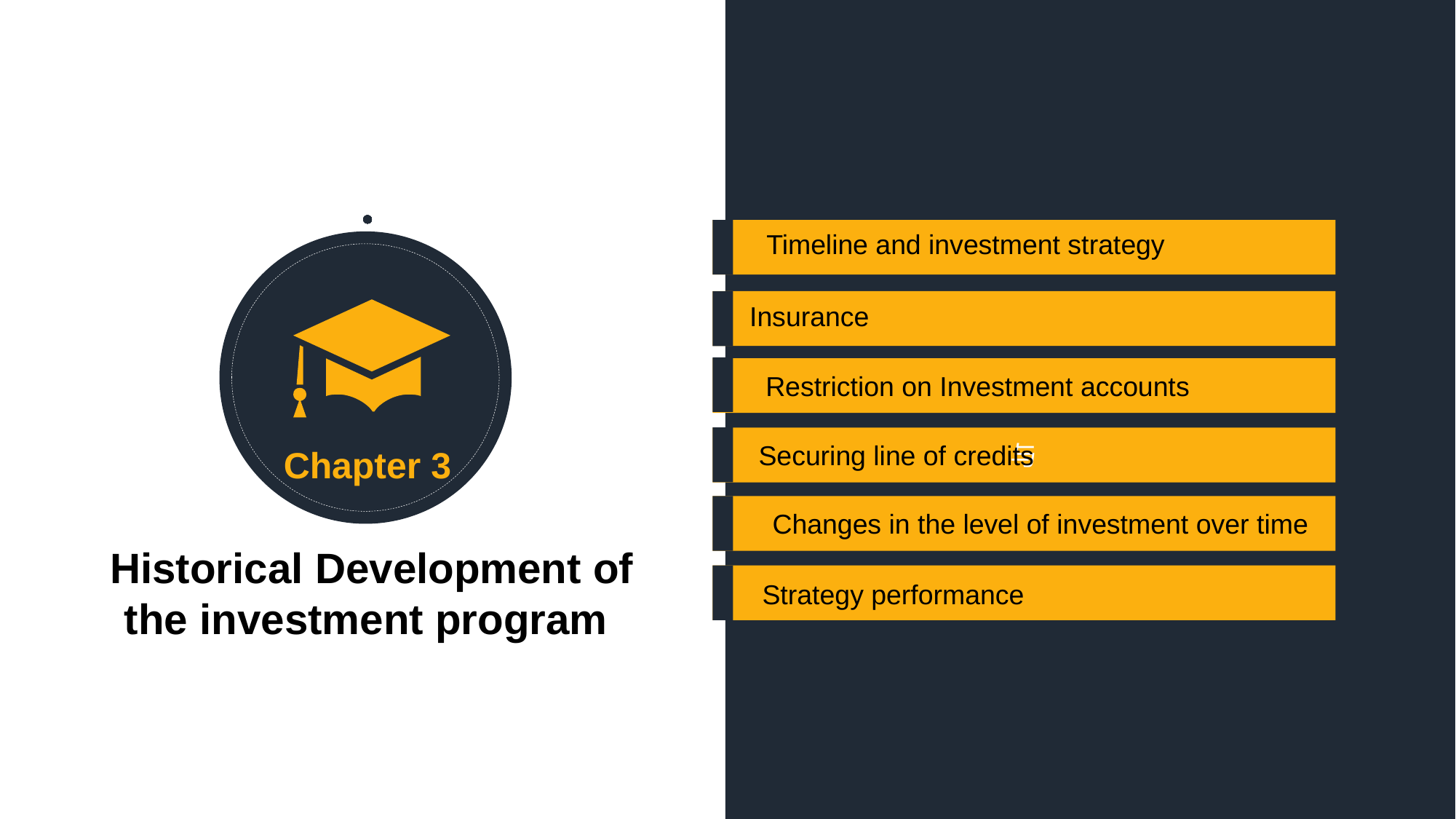

Timeline and investment strategy
Insurance
Restriction on Investment accounts
Securing line of credits
Changes in the level of investment over time

与
Chapter 3

Historical Development of the investment program

Strategy performance